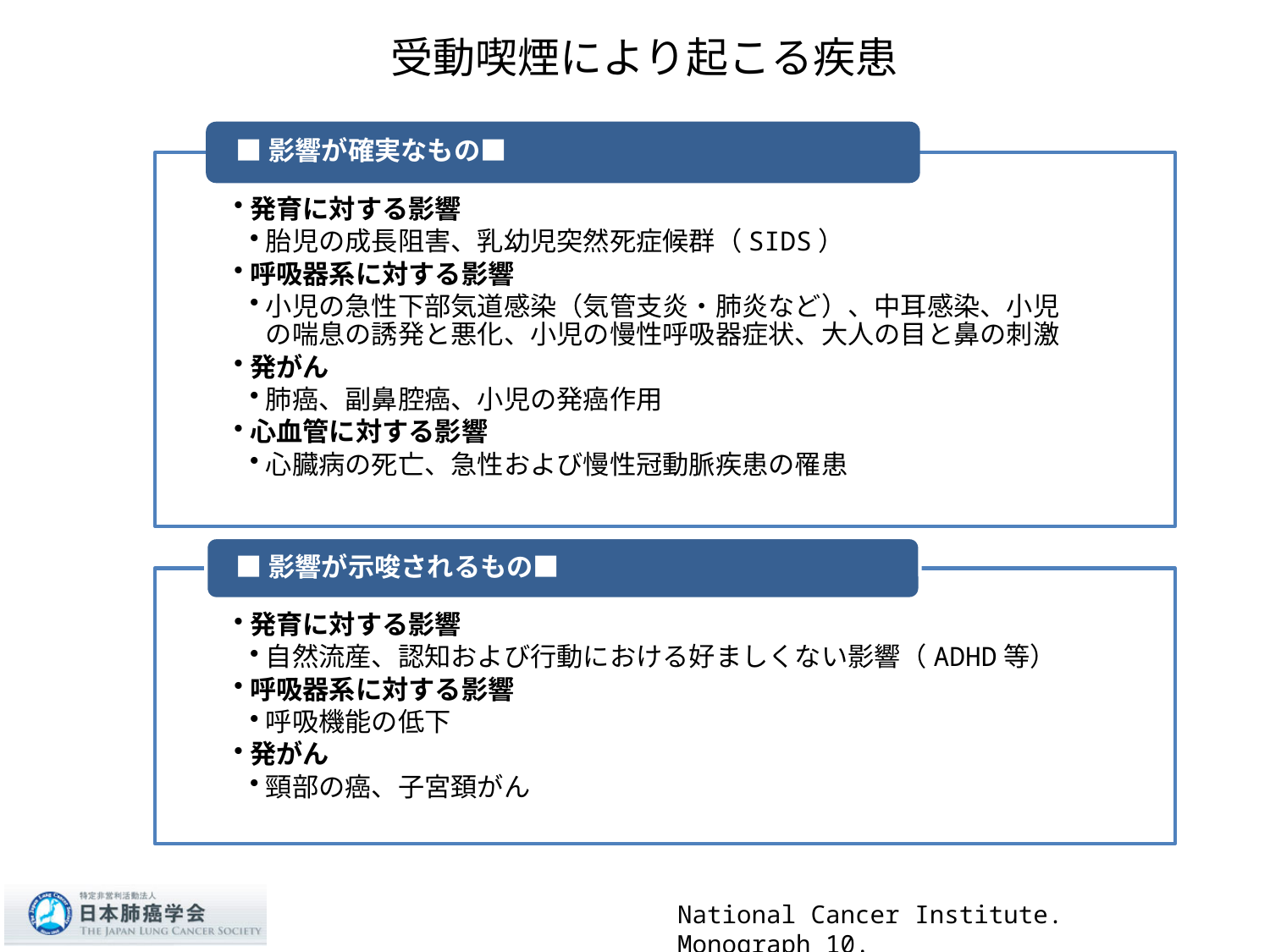

# 受動喫煙により起こる疾患
発育に対する影響
胎児の成長阻害、乳幼児突然死症候群（SIDS）
呼吸器系に対する影響
小児の急性下部気道感染（気管支炎・肺炎など）、中耳感染、小児　の喘息の誘発と悪化、小児の慢性呼吸器症状、大人の目と鼻の刺激
発がん
肺癌、副鼻腔癌、小児の発癌作用
心血管に対する影響
心臓病の死亡、急性および慢性冠動脈疾患の罹患
■影響が確実なもの■
発育に対する影響
自然流産、認知および行動における好ましくない影響（ADHD等）
呼吸器系に対する影響
呼吸機能の低下
発がん
頸部の癌、子宮頚がん
■影響が示唆されるもの■
National Cancer Institute. Monograph 10.